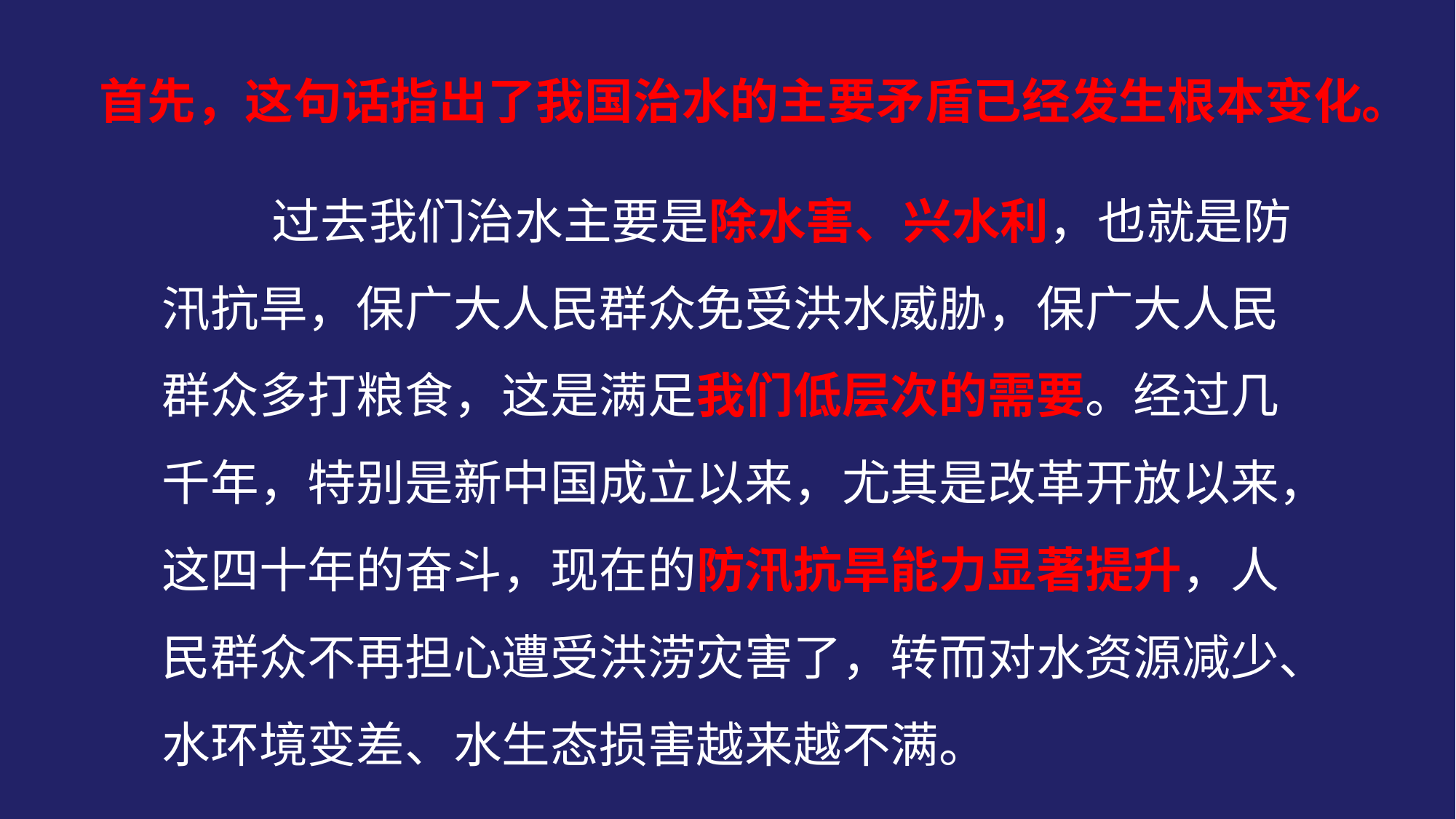

首先，这句话指出了我国治水的主要矛盾已经发生根本变化。
         过去我们治水主要是除水害、兴水利，也就是防汛抗旱，保广大人民群众免受洪水威胁，保广大人民群众多打粮食，这是满足我们低层次的需要。经过几千年，特别是新中国成立以来，尤其是改革开放以来，这四十年的奋斗，现在的防汛抗旱能力显著提升，人民群众不再担心遭受洪涝灾害了，转而对水资源减少、水环境变差、水生态损害越来越不满。